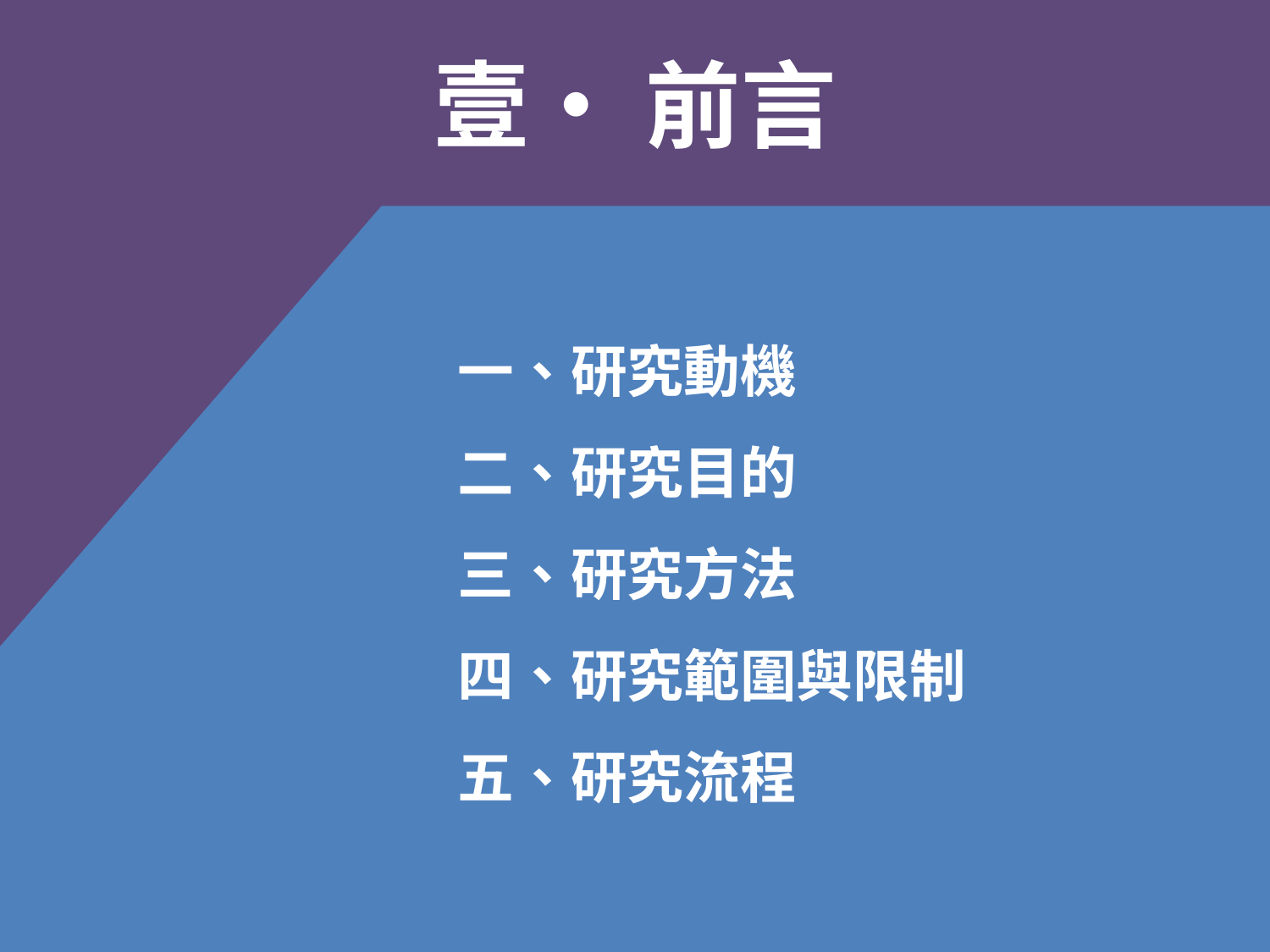

# 壹‧ 前言
一、研究動機
二、研究目的
三、研究方法
四、研究範圍與限制
五、研究流程